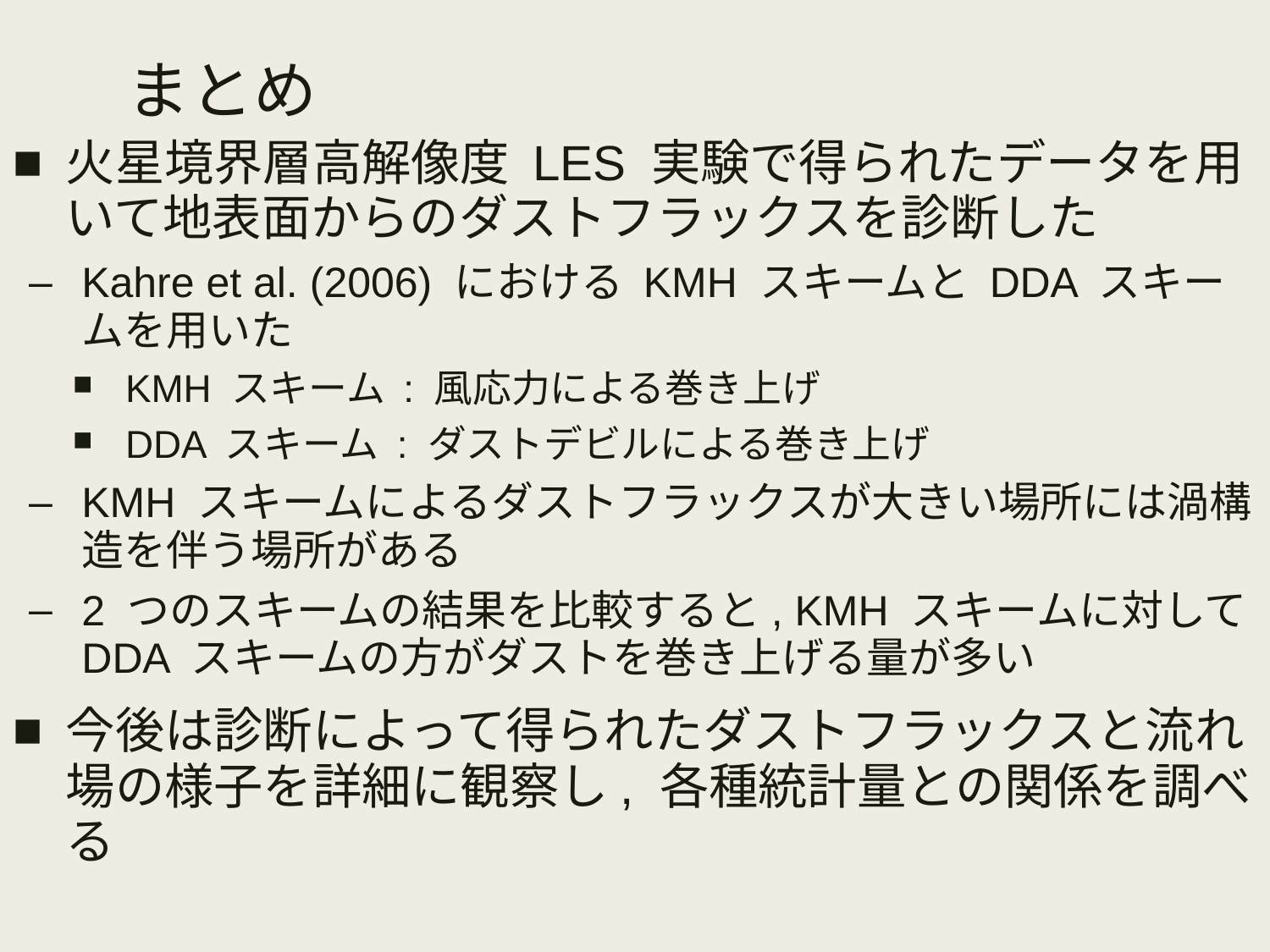

# まとめ
火星境界層高解像度 LES 実験で得られたデータを用いて地表面からのダストフラックスを診断した
Kahre et al. (2006) における KMH スキームと DDA スキームを用いた
KMH スキーム : 風応力による巻き上げ
DDA スキーム : ダストデビルによる巻き上げ
KMH スキームによるダストフラックスが大きい場所には渦構造を伴う場所がある
2 つのスキームの結果を比較すると, KMH スキームに対して DDA スキームの方がダストを巻き上げる量が多い
今後は診断によって得られたダストフラックスと流れ場の様子を詳細に観察し, 各種統計量との関係を調べる